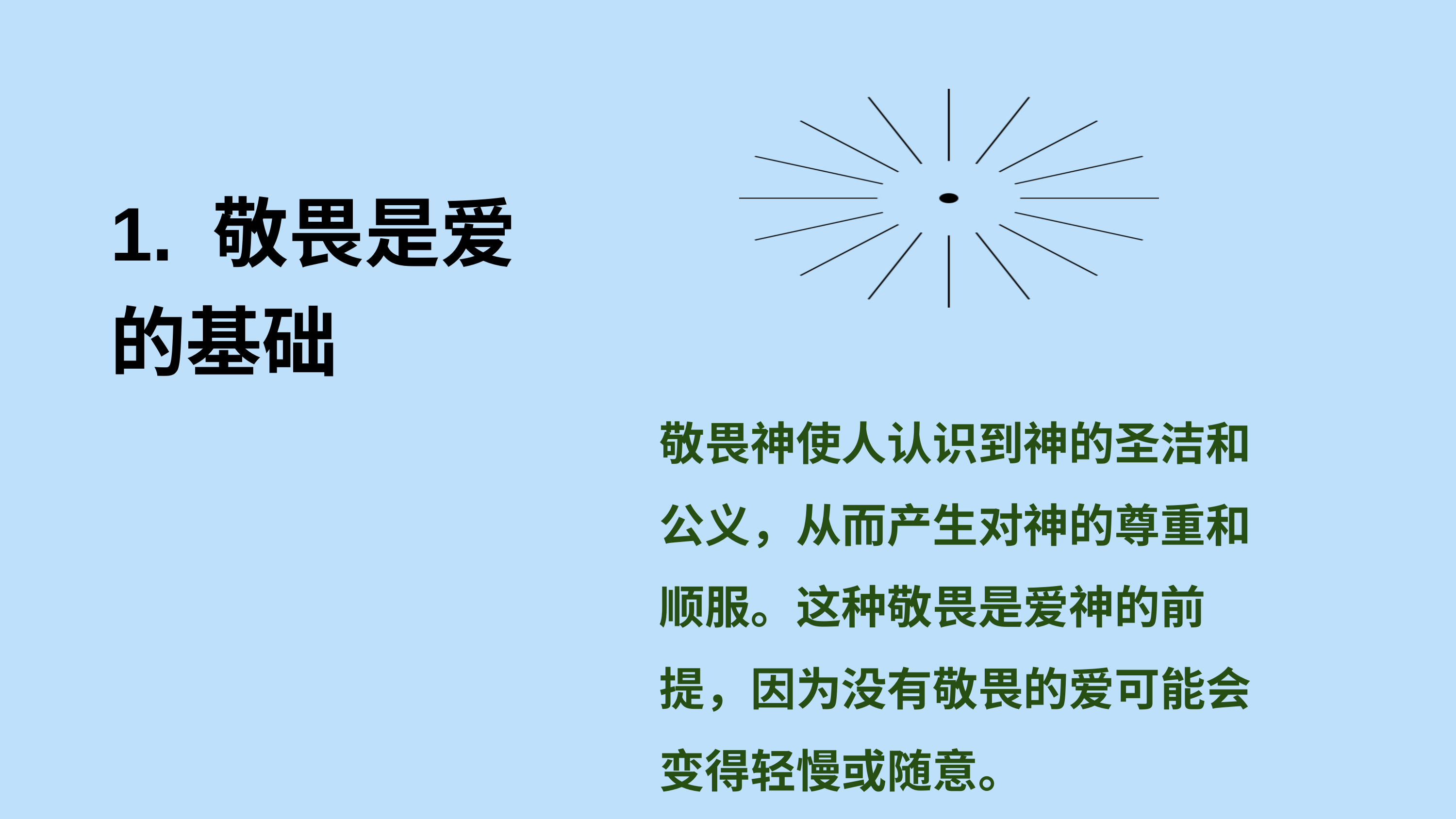

1. 敬畏是爱的基础
敬畏神使人认识到神的圣洁和公义，从而产生对神的尊重和顺服。这种敬畏是爱神的前提，因为没有敬畏的爱可能会变得轻慢或随意。